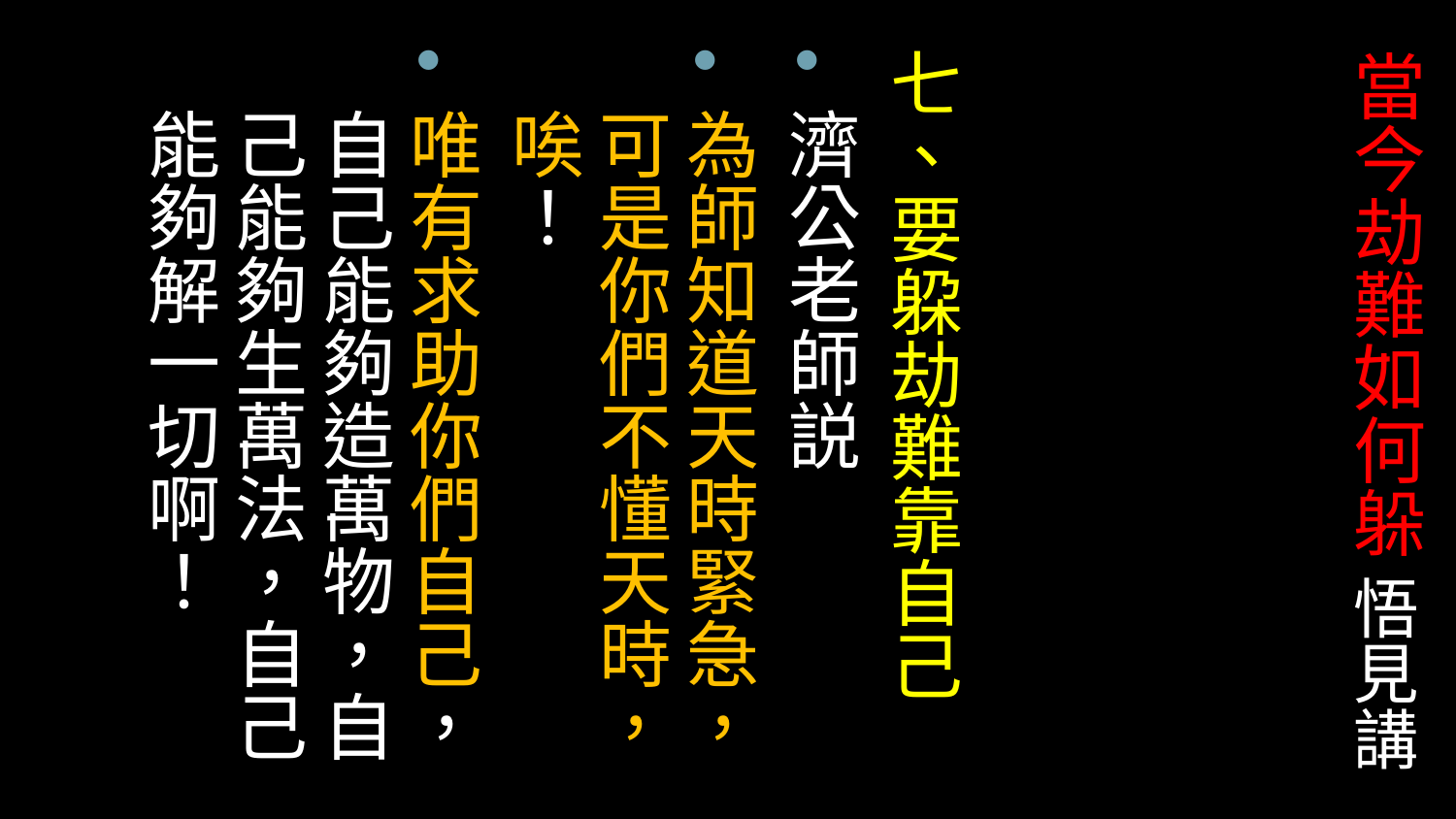

七、要躱劫難靠自己
濟公老師説
為師知道天時緊急，可是你們不懂天時，唉！
唯有求助你們自己，自己能夠造萬物，自己能夠生萬法，自己能夠解一切啊！

# 當今劫難如何躲 悟見講